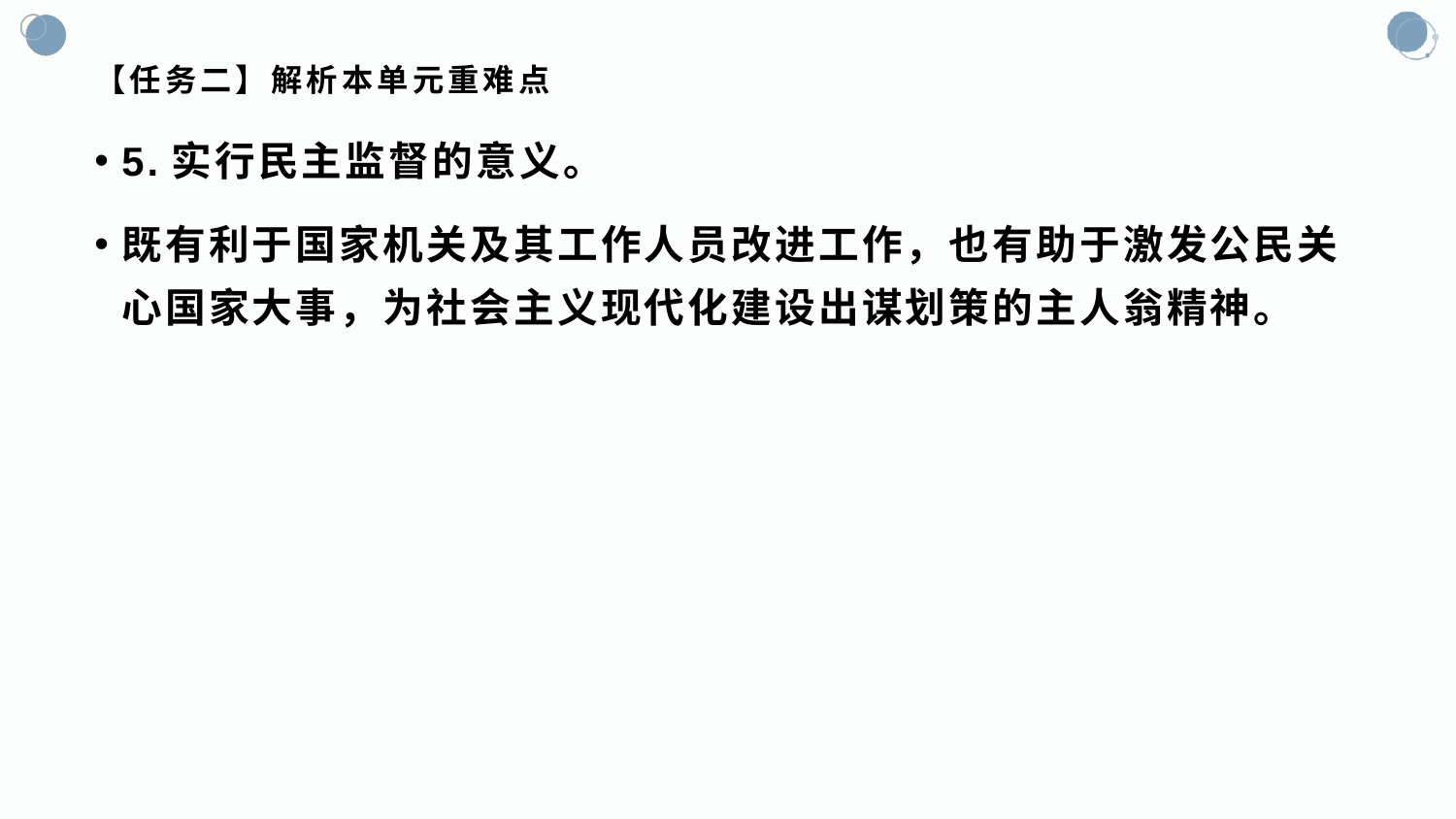

# 【任务二】解析本单元重难点
5.实行民主监督的意义。
既有利于国家机关及其工作人员改进工作，也有助于激发公民关心国家大事，为社会主义现代化建设出谋划策的主人翁精神。